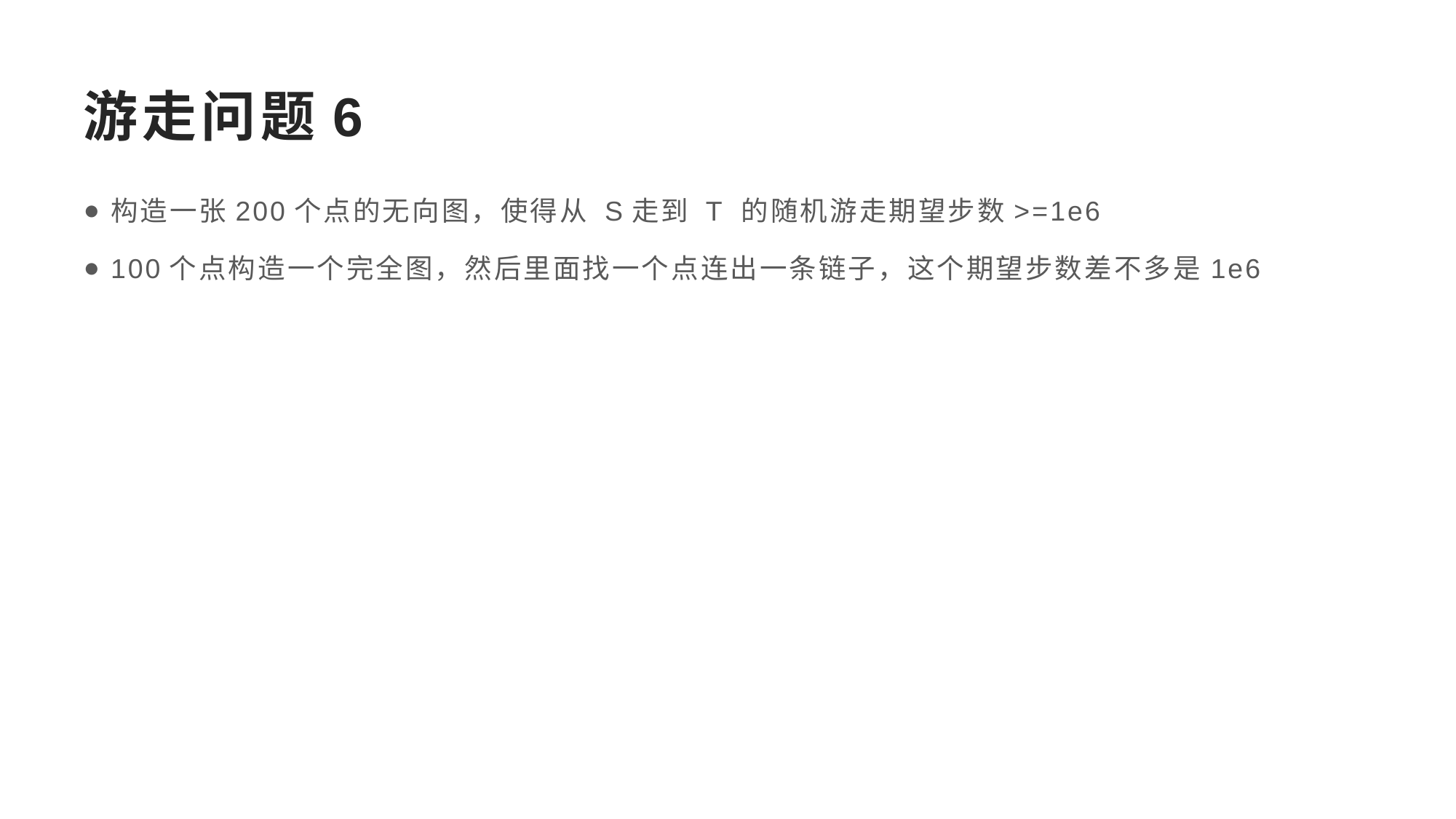

# 游走问题6
构造一张200个点的无向图，使得从 S走到 T 的随机游走期望步数>=1e6
100个点构造一个完全图，然后里面找一个点连出一条链子，这个期望步数差不多是1e6